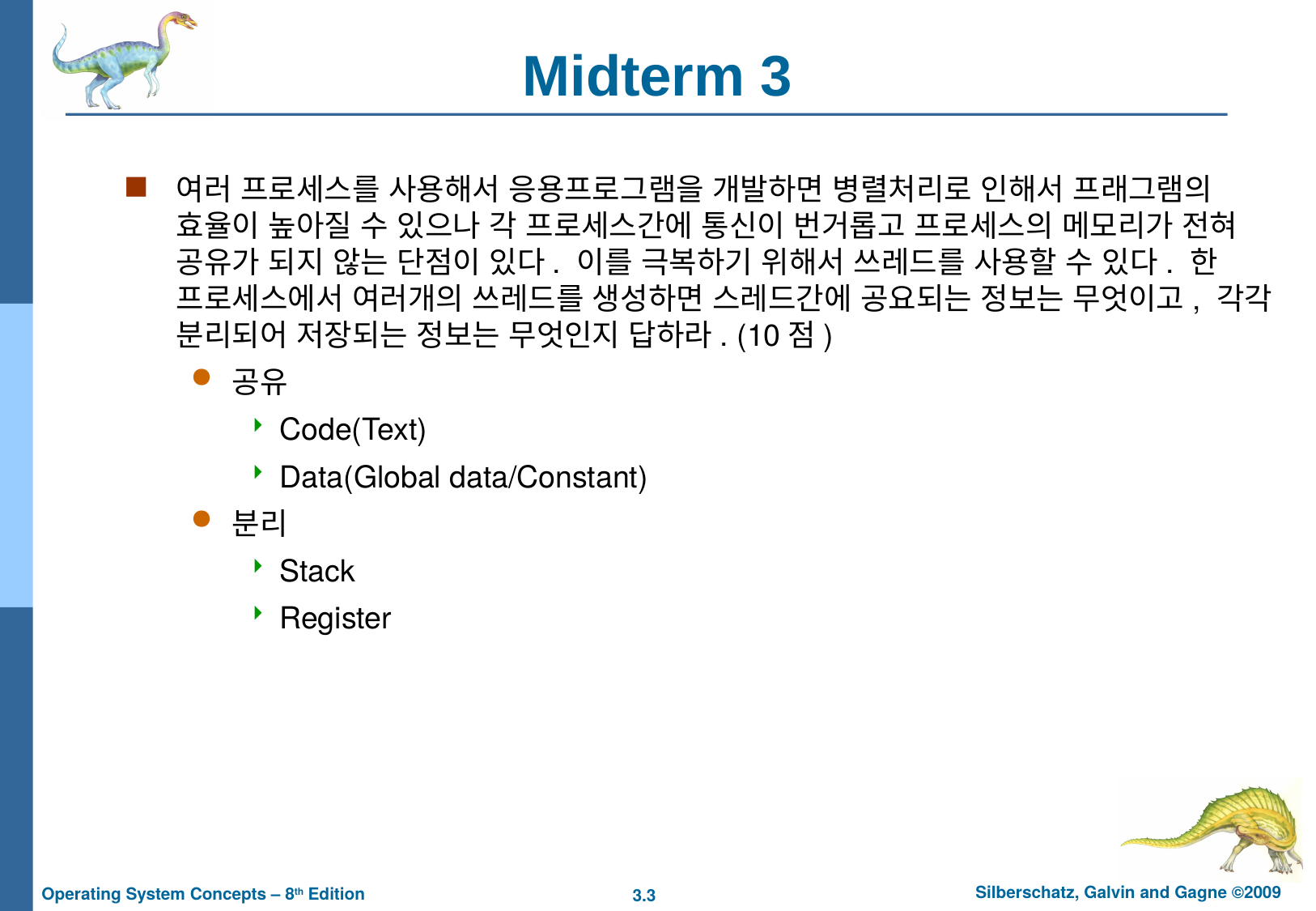

# Midterm 3
여러 프로세스를 사용해서 응용프로그램을 개발하면 병렬처리로 인해서 프래그램의 효율이 높아질 수 있으나 각 프로세스간에 통신이 번거롭고 프로세스의 메모리가 전혀 공유가 되지 않는 단점이 있다. 이를 극복하기 위해서 쓰레드를 사용할 수 있다. 한 프로세스에서 여러개의 쓰레드를 생성하면 스레드간에 공요되는 정보는 무엇이고, 각각 분리되어 저장되는 정보는 무엇인지 답하라. (10점)
공유
Code(Text)
Data(Global data/Constant)
분리
Stack
Register